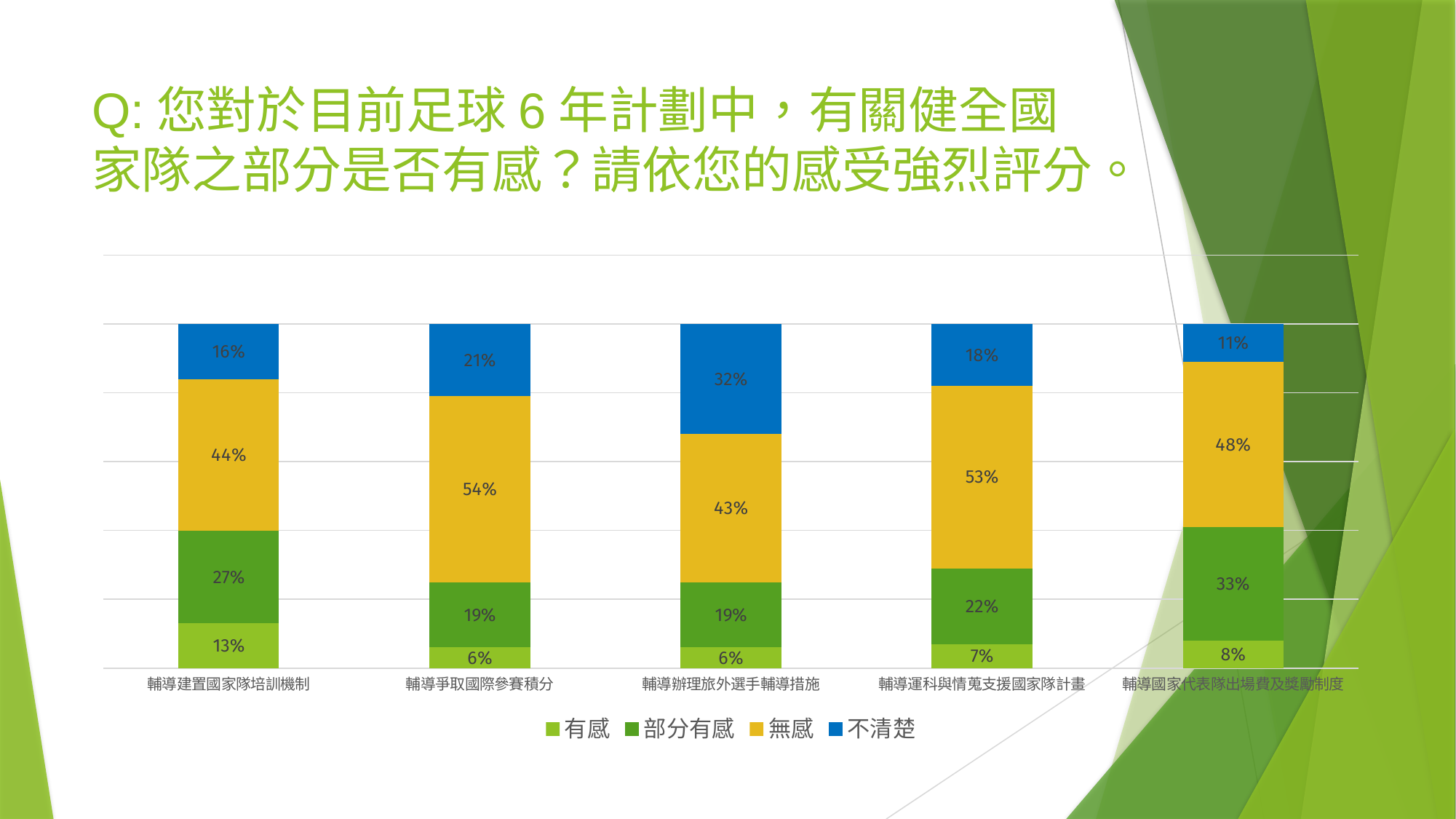

# Q:您對於目前足球6年計劃中，有關健全國家隊之部分是否有感？請依您的感受強烈評分。

### Chart

| Category | 有感 | 部分有感 | 無感 | 不清楚 |
|---|---|---|---|---|
| 輔導建置國家隊培訓機制 | 0.13 | 0.27 | 0.44 | 0.16 |
| 輔導爭取國際參賽積分 | 0.06 | 0.19 | 0.54 | 0.21 |
| 輔導辦理旅外選手輔導措施 | 0.06 | 0.19 | 0.43 | 0.32 |
| 輔導運科與情蒐支援國家隊計畫 | 0.07 | 0.22 | 0.53 | 0.18 |
| 輔導國家代表隊出場費及獎勵制度 | 0.08 | 0.33 | 0.48 | 0.11 |